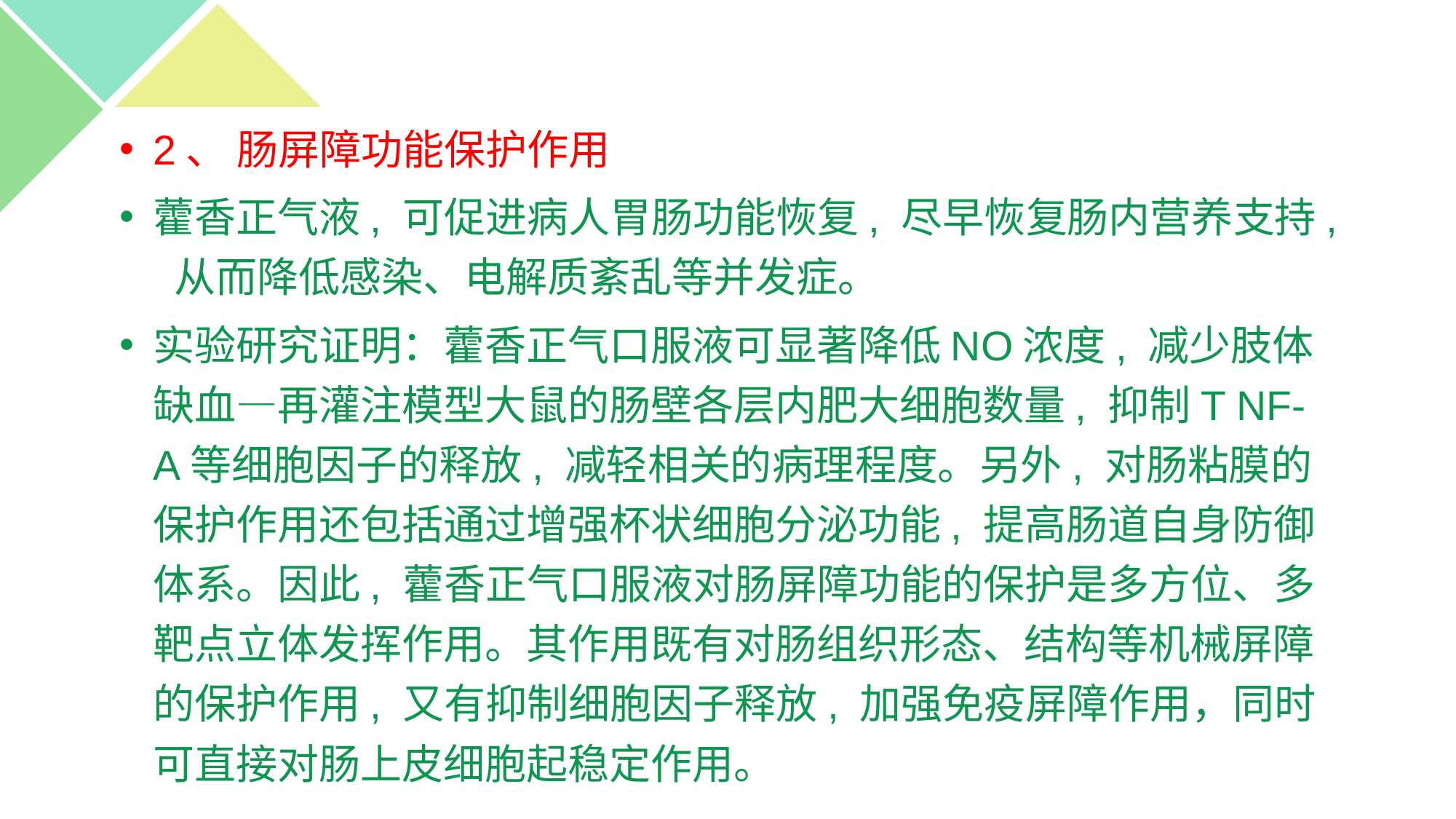

2、 肠屏障功能保护作用
藿香正气液, 可促进病人胃肠功能恢复, 尽早恢复肠内营养支持, 从而降低感染、电解质紊乱等并发症。
实验研究证明：藿香正气口服液可显著降低NO浓度, 减少肢体缺血—再灌注模型大鼠的肠壁各层内肥大细胞数量, 抑制T NF- A等细胞因子的释放, 减轻相关的病理程度。另外, 对肠粘膜的保护作用还包括通过增强杯状细胞分泌功能, 提高肠道自身防御体系。因此, 藿香正气口服液对肠屏障功能的保护是多方位、多靶点立体发挥作用。其作用既有对肠组织形态、结构等机械屏障的保护作用, 又有抑制细胞因子释放, 加强免疫屏障作用，同时可直接对肠上皮细胞起稳定作用。